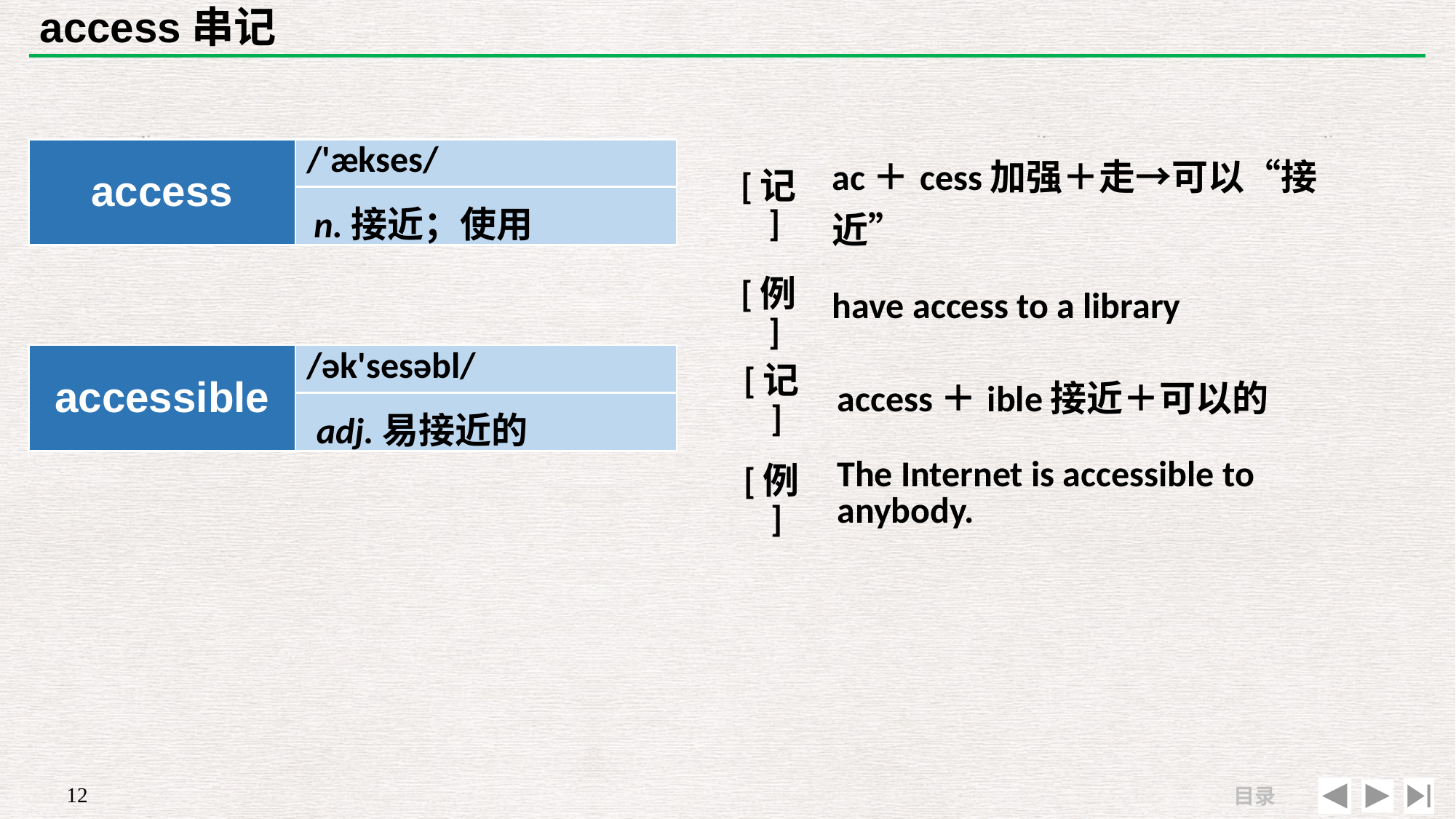

# access串记

| access | /'ækses/ |
| --- | --- |
|  |  |
| [记] | ac＋cess加强＋走→可以“接近” |
| --- | --- |
| [例] | have access to a library |
n.接近；使用
| accessible | /ək'sesəbl/ |
| --- | --- |
|  |  |
| [记] | access＋ible接近＋可以的 |
| --- | --- |
| [例] | The Internet is accessible to anybody. |
adj.易接近的